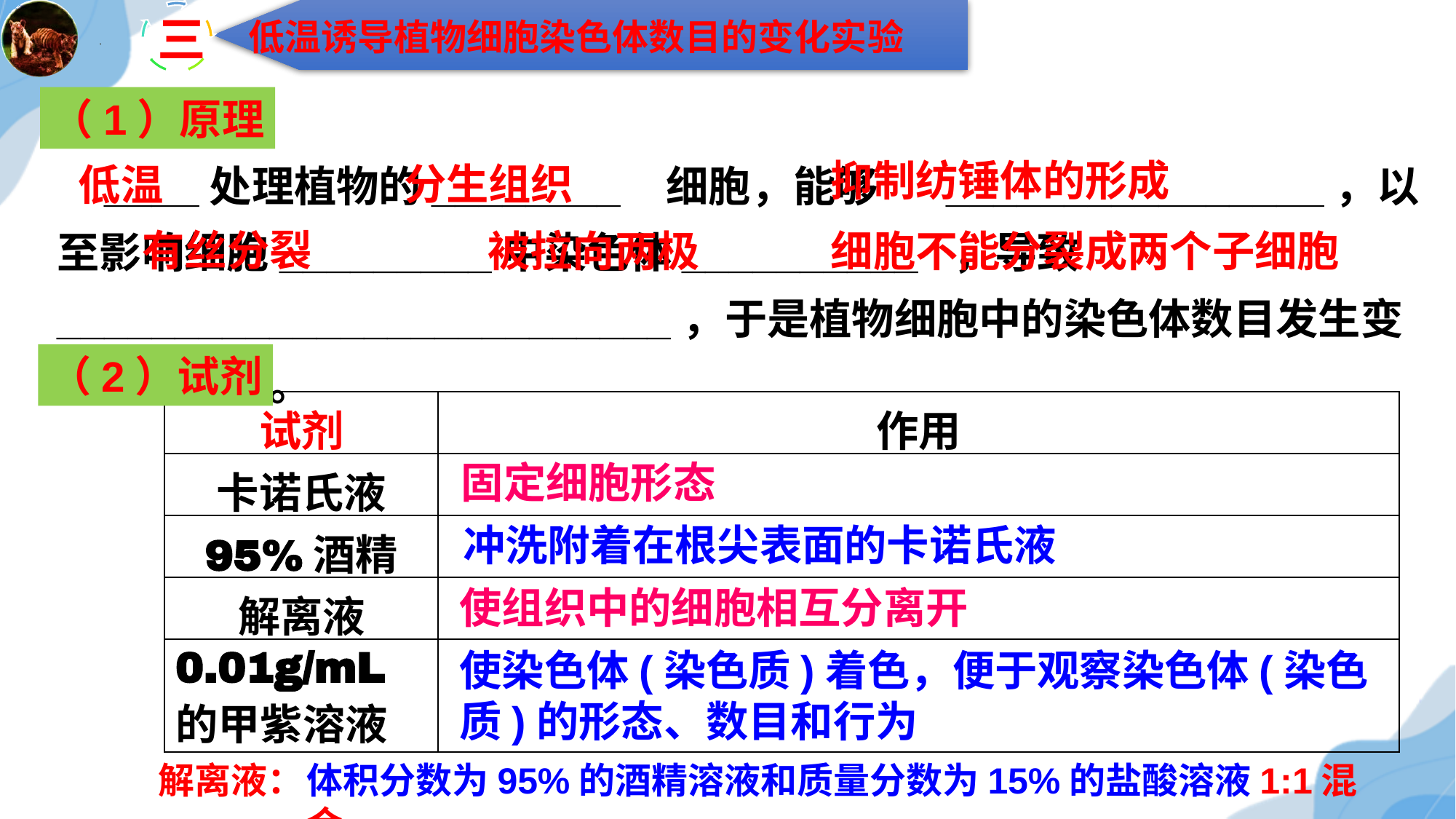

三
低温诱导植物细胞染色体数目的变化实验
（1）原理
抑制纺锤体的形成
分生组织
低温
    ____处理植物的________   细胞，能够      ________________，以至影响细胞_________中染色体__________  ，导致 __________________________，于是植物细胞中的染色体数目发生变化（加倍）。
有丝分裂
被拉向两极
细胞不能分裂成两个子细胞
（2）试剂
| 试剂 | 作用 |
| --- | --- |
| 卡诺氏液 |  |
| 95%酒精 |  |
| 解离液 |  |
| 0.01g/mL的甲紫溶液 |  |
固定细胞形态
冲洗附着在根尖表面的卡诺氏液
使组织中的细胞相互分离开
使染色体(染色质)着色，便于观察染色体(染色质)的形态、数目和行为
解离液：
体积分数为95%的酒精溶液和质量分数为15%的盐酸溶液1:1混合